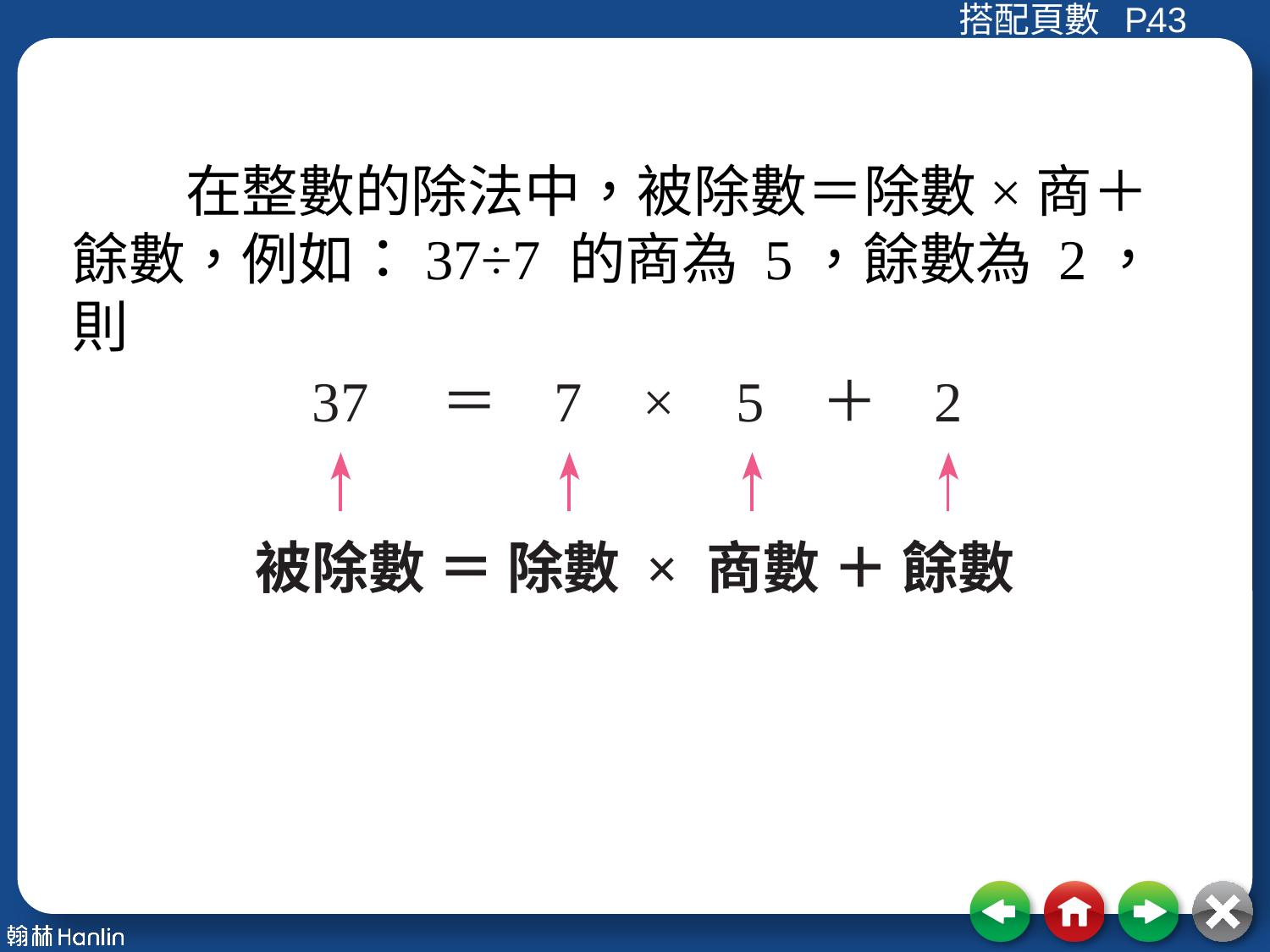

43
　　在整數的除法中，被除數＝除數×商＋餘數，例如：37÷7 的商為 5，餘數為 2，則
37
＝
7
×
5
＋
2

被除數 ＝ 除數 × 商數 ＋ 餘數